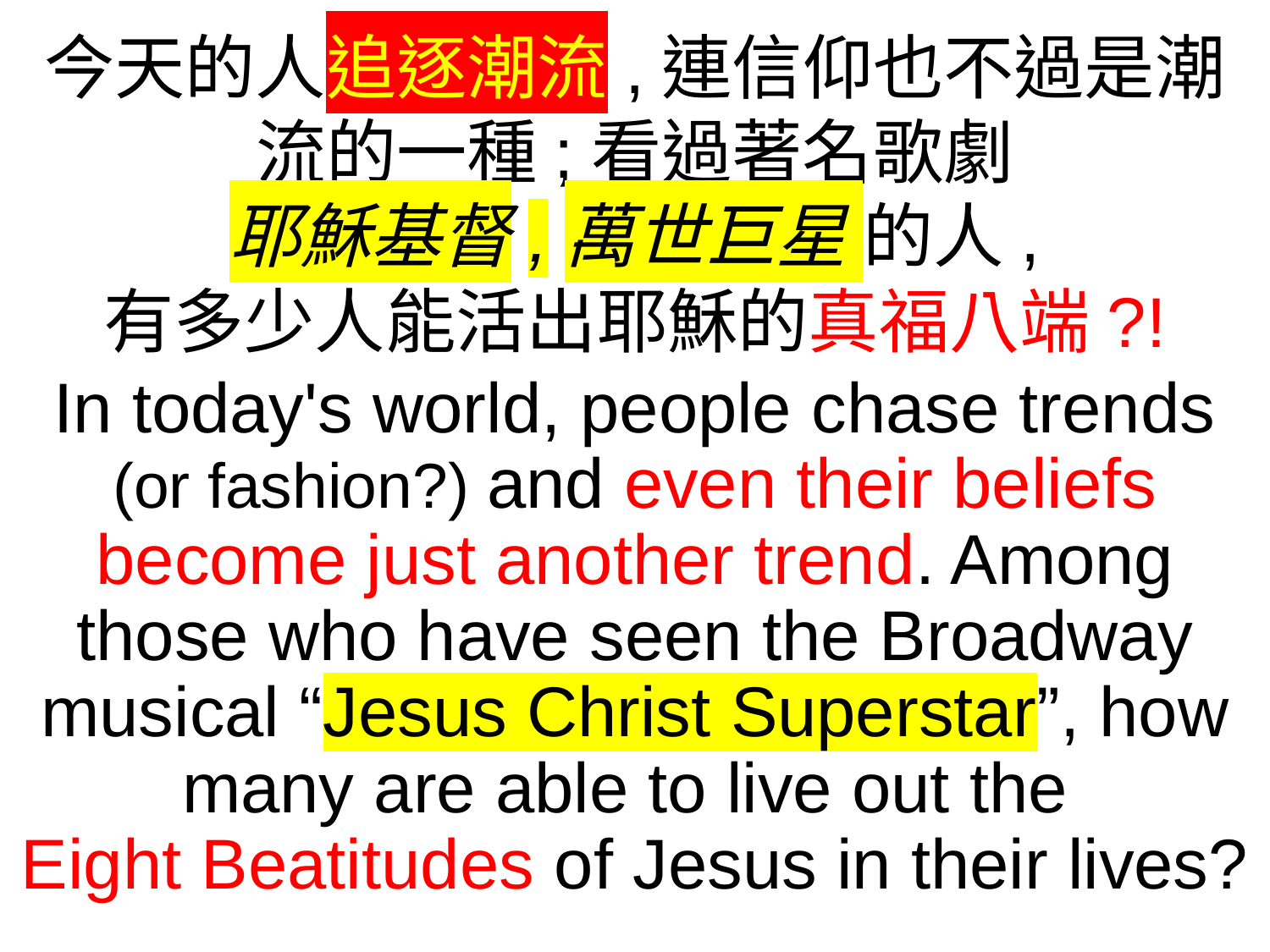

今天的人追逐潮流,連信仰也不過是潮流的一種;看過著名歌劇
耶穌基督,萬世巨星 的人,
有多少人能活出耶穌的真福八端?!
In today's world, people chase trends (or fashion?) and even their beliefs become just another trend. Among those who have seen the Broadway musical “Jesus Christ Superstar”, how many are able to live out the
Eight Beatitudes of Jesus in their lives?